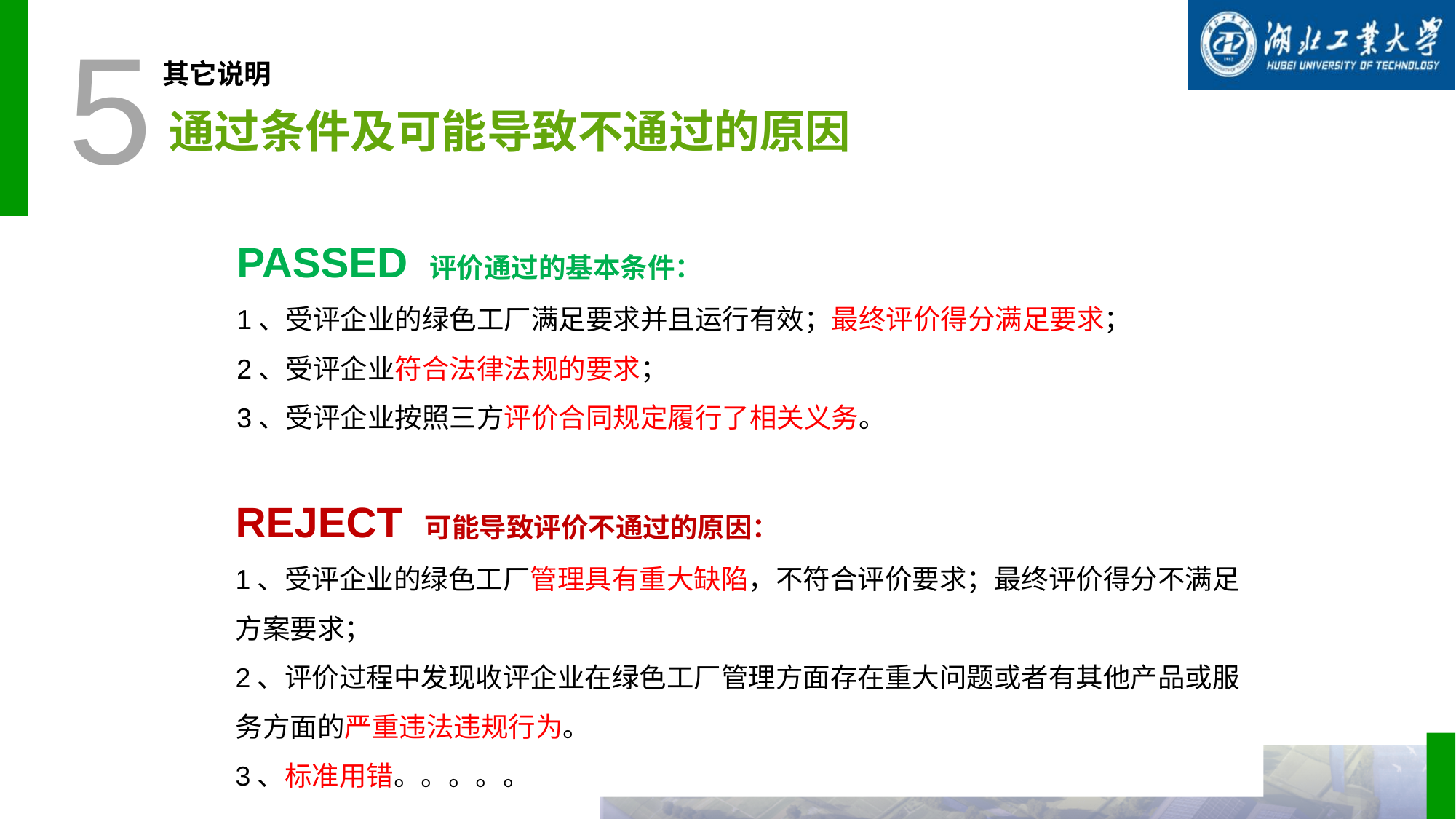

5
其它说明
通过条件及可能导致不通过的原因
PASSED 评价通过的基本条件：
1、受评企业的绿色工厂满足要求并且运行有效；最终评价得分满足要求；
2、受评企业符合法律法规的要求；
3、受评企业按照三方评价合同规定履行了相关义务。
REJECT 可能导致评价不通过的原因：
1、受评企业的绿色工厂管理具有重大缺陷，不符合评价要求；最终评价得分不满足方案要求；
2、评价过程中发现收评企业在绿色工厂管理方面存在重大问题或者有其他产品或服务方面的严重违法违规行为。
3、标准用错。。。。。